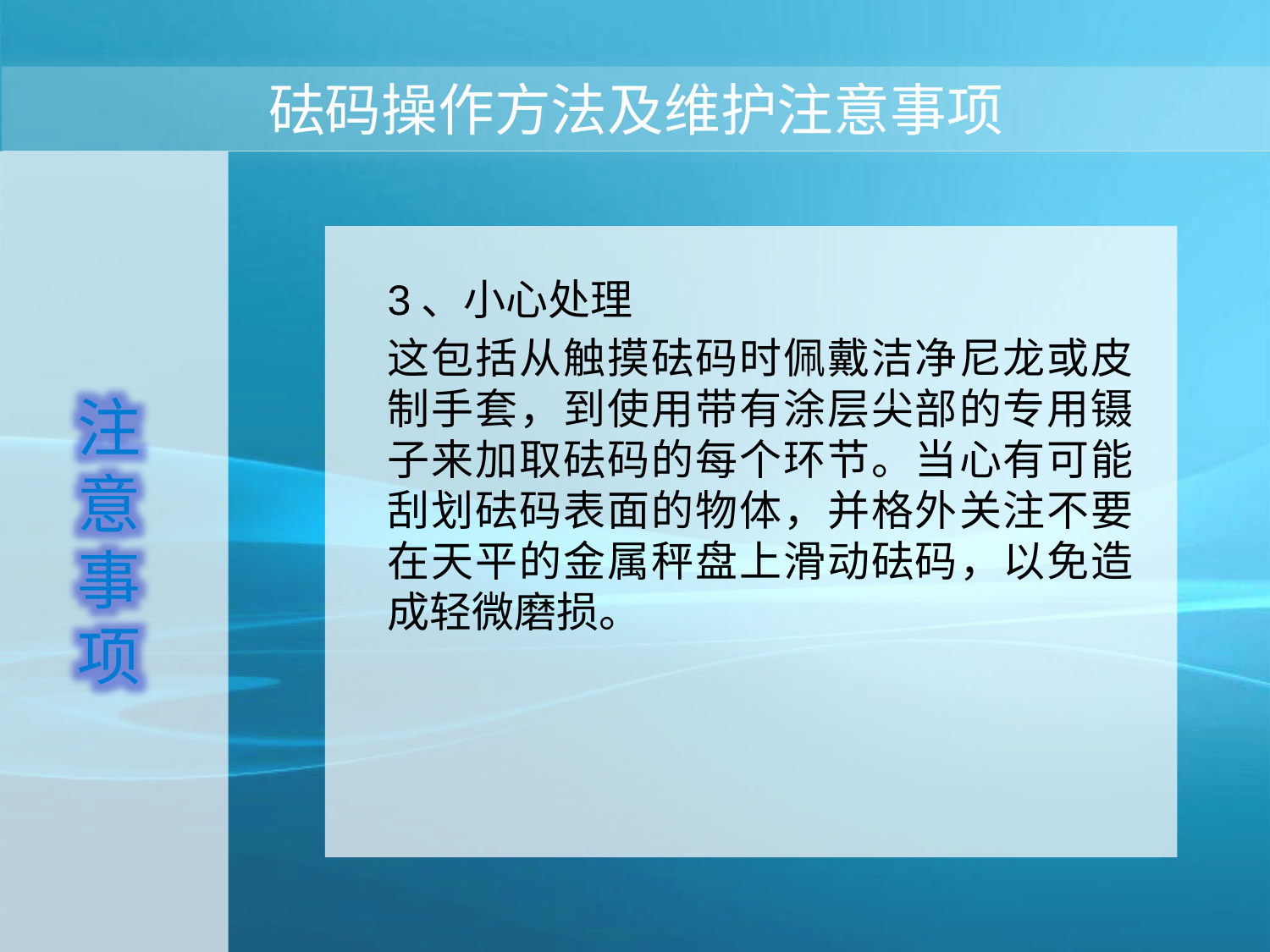

# 砝码操作方法及维护注意事项

3、小心处理
这包括从触摸砝码时佩戴洁净尼龙或皮制手套，到使用带有涂层尖部的专用镊子来加取砝码的每个环节。当心有可能刮划砝码表面的物体，并格外关注不要在天平的金属秤盘上滑动砝码，以免造成轻微磨损。
注意事项